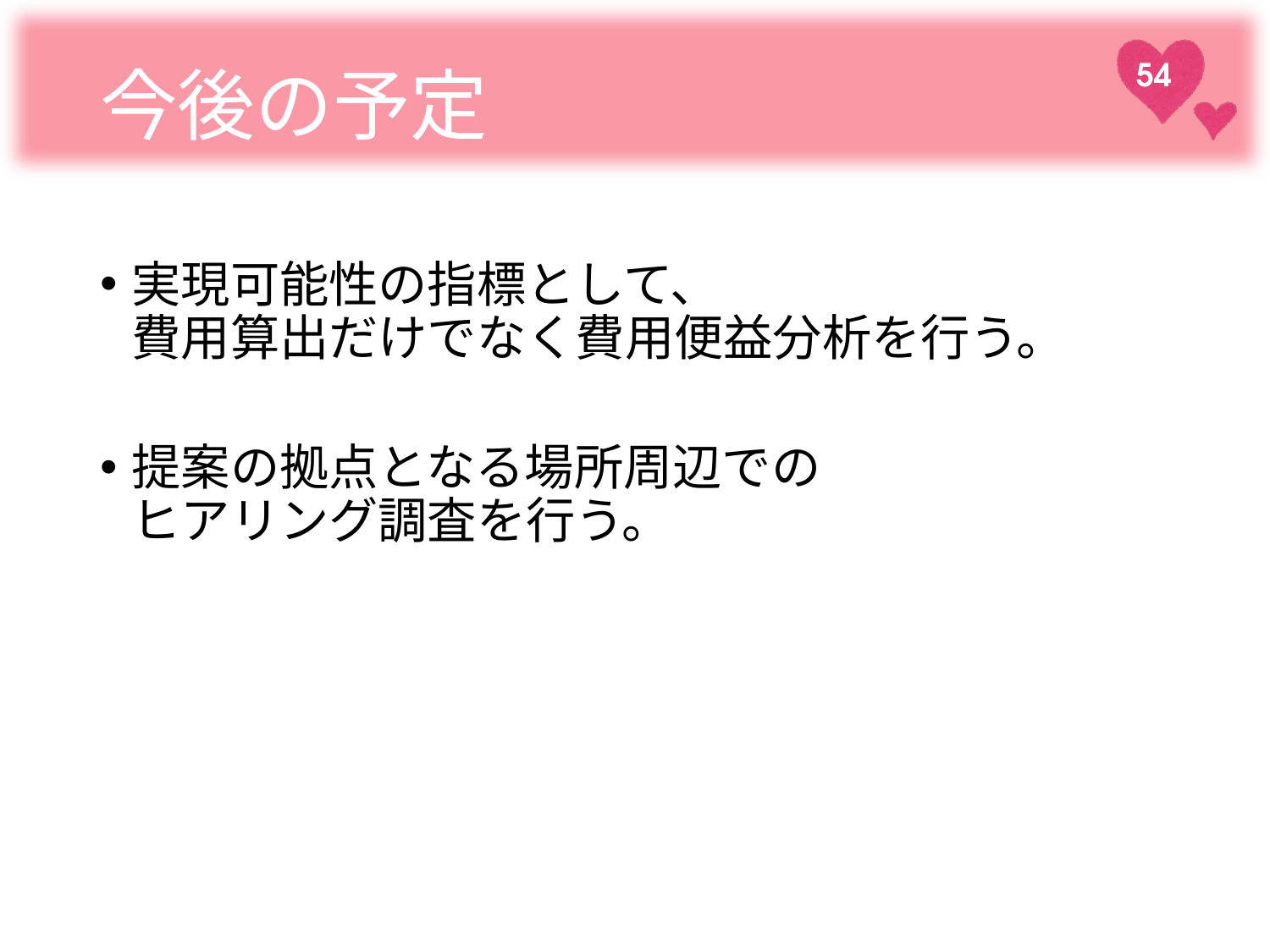

# 今後の予定
実現可能性の指標として、
費用算出だけでなく費用便益分析を行う。
提案の拠点となる場所周辺での
ヒアリング調査を行う。